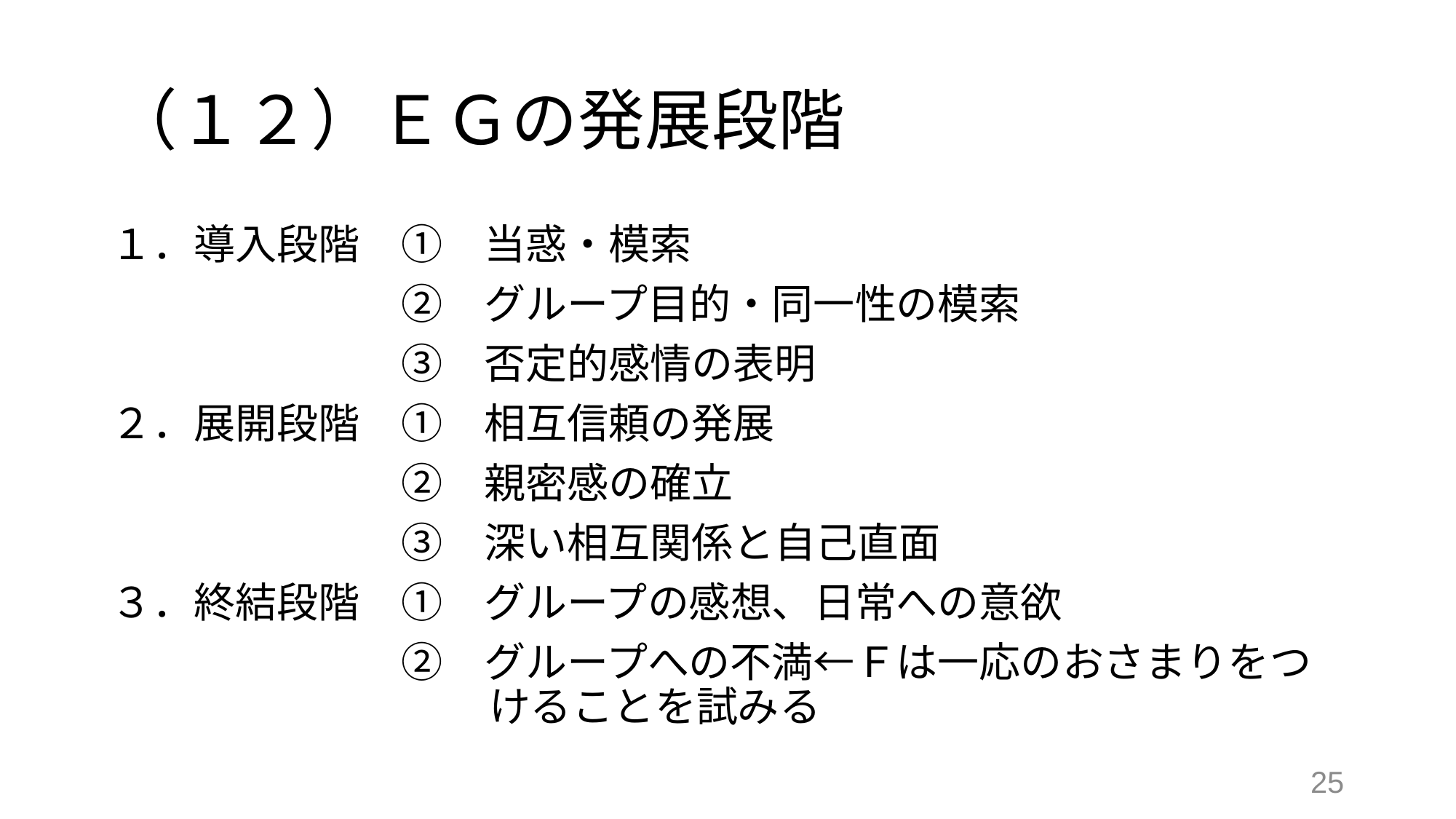

# （１２）ＥＧの発展段階
１．導入段階　①　当惑・模索
　　　　　　　②　グループ目的・同一性の模索
　　　　　　　③　否定的感情の表明
２．展開段階　①　相互信頼の発展
　　　　　　　②　親密感の確立
　　　　　　　③　深い相互関係と自己直面
３．終結段階　①　グループの感想、日常への意欲
　　　　　　　②　グループへの不満←Ｆは一応のおさまりをつけることを試みる

25